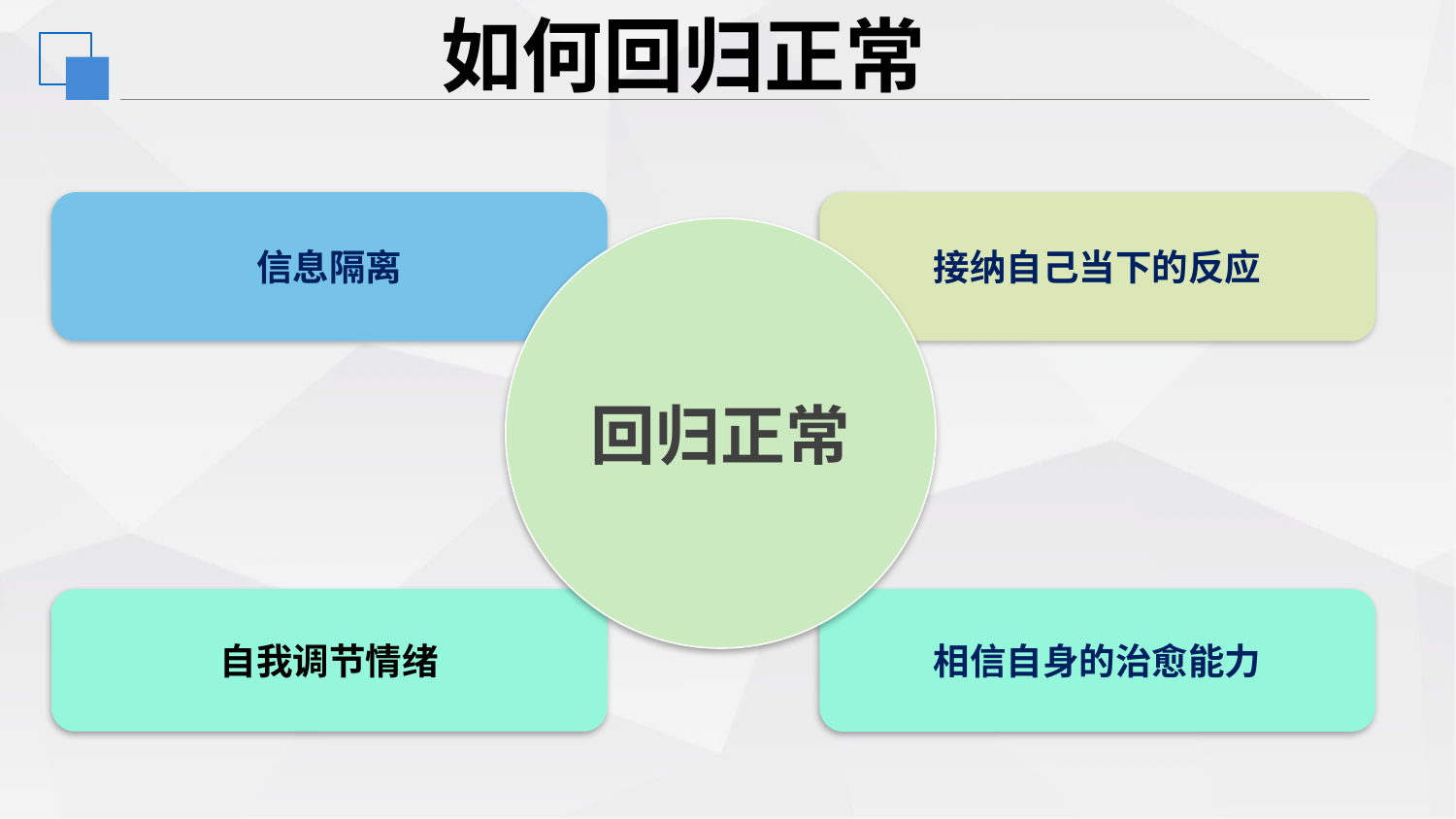

如何回归正常
信息隔离
接纳自己当下的反应
回归正常
自我调节情绪
相信自身的治愈能力
13